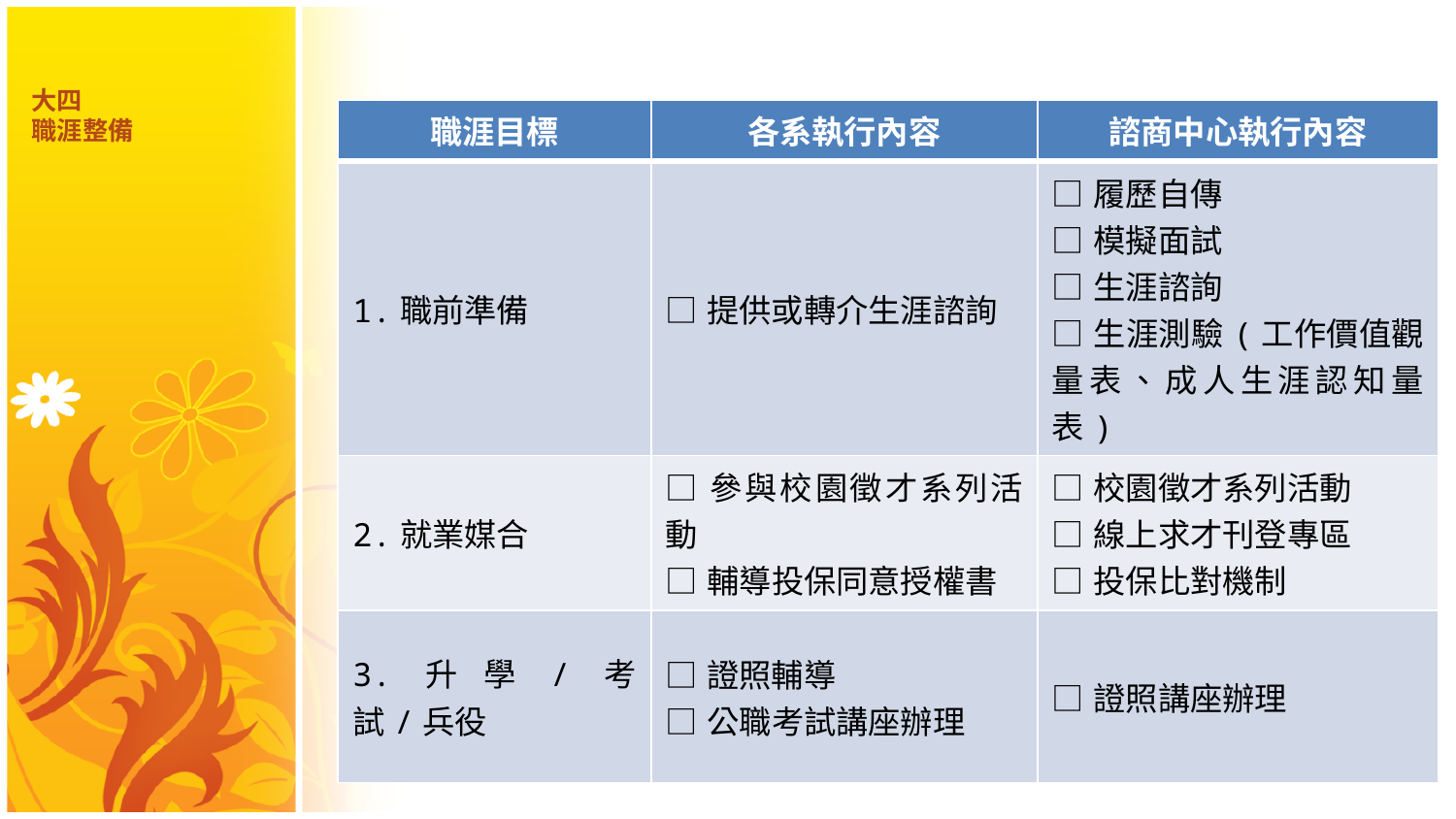

# 大四 職涯整備
| 職涯目標 | 各系執行內容 | 諮商中心執行內容 |
| --- | --- | --- |
| 1.職前準備 | □提供或轉介生涯諮詢 | □履歷自傳 □模擬面試 □生涯諮詢 □生涯測驗(工作價值觀量表、成人生涯認知量表) |
| 2.就業媒合 | □參與校園徵才系列活動 □輔導投保同意授權書 | □校園徵才系列活動 □線上求才刊登專區 □投保比對機制 |
| 3.升學/考試/兵役 | □證照輔導 □公職考試講座辦理 | □證照講座辦理 |